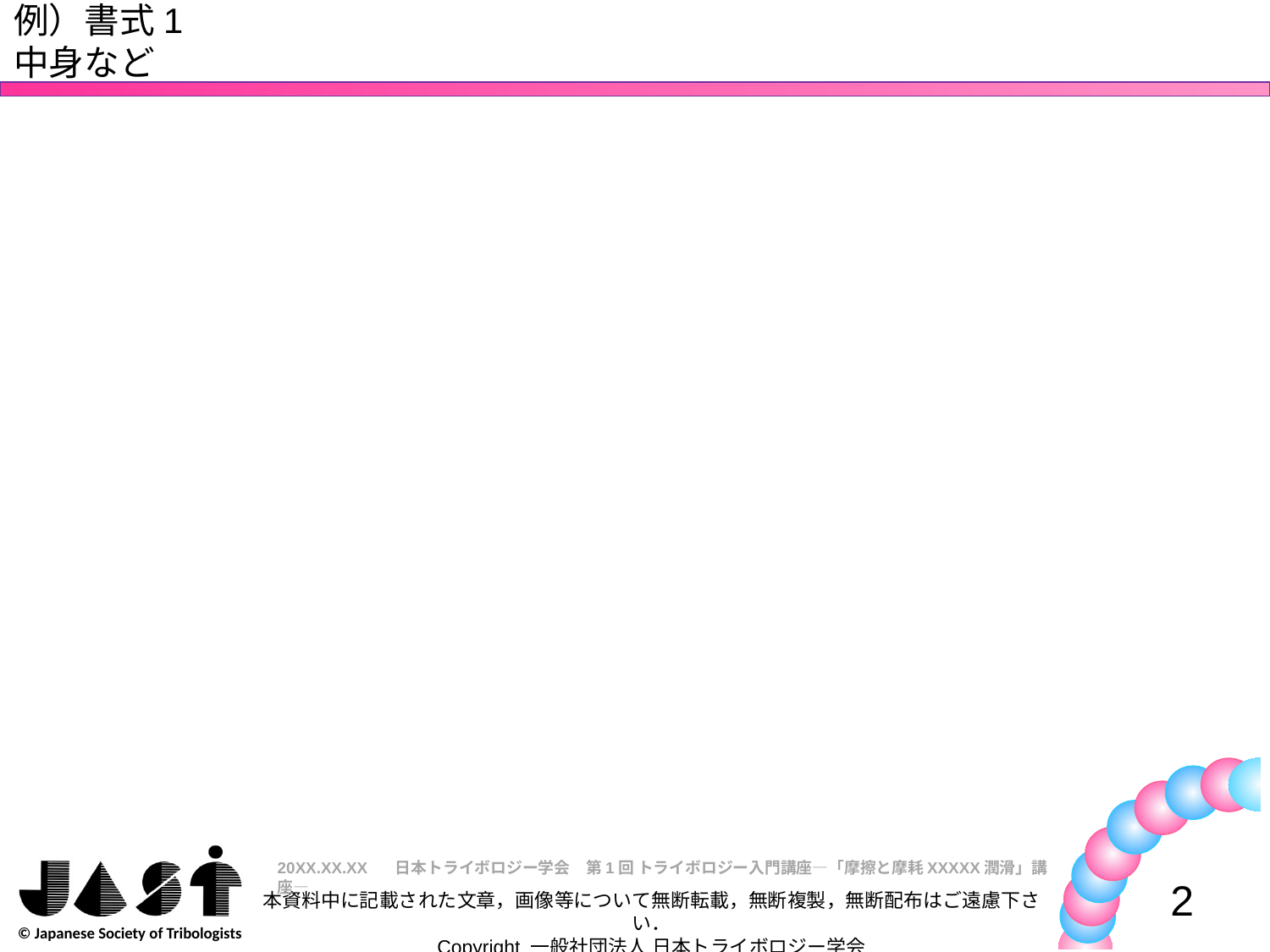

例）書式1
中身など
#

20XX.XX.XX 　 日本トライボロジー学会　第1回 トライボロジー入門講座—「摩擦と摩耗XXXXX潤滑」講座—
2